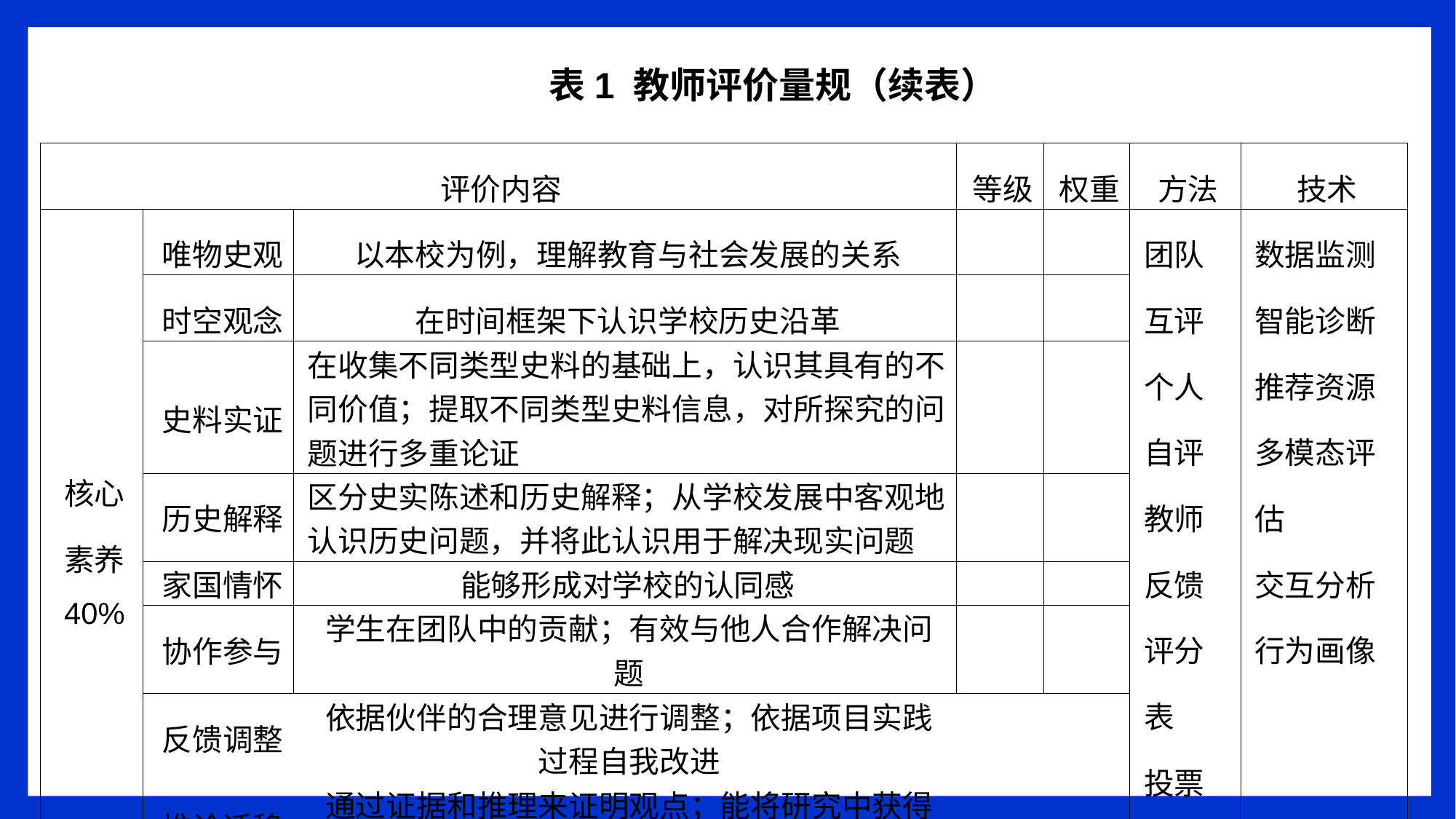

表1 教师评价量规（续表）
| 评价内容 |  |  | 等级 | 权重 | 方法 | 技术 |
| --- | --- | --- | --- | --- | --- | --- |
| 核心素养 40% | 唯物史观 | 以本校为例，理解教育与社会发展的关系 |  |  | 团队互评 个人自评 教师反馈 评分表 投票评选 | 数据监测 智能诊断 推荐资源 多模态评估 交互分析 行为画像 |
|  | 时空观念 | 在时间框架下认识学校历史沿革 |  |  |  |  |
|  | 史料实证 | 在收集不同类型史料的基础上，认识其具有的不同价值；提取不同类型史料信息，对所探究的问题进行多重论证 |  |  |  |  |
|  | 历史解释 | 区分史实陈述和历史解释；从学校发展中客观地认识历史问题，并将此认识用于解决现实问题 |  |  |  |  |
|  | 家国情怀 | 能够形成对学校的认同感 |  |  |  |  |
|  | 协作参与 | 学生在团队中的贡献；有效与他人合作解决问题 |  |  |  |  |
|  | 反馈调整 | 依据伙伴的合理意见进行调整；依据项目实践过程自我改进 |  |  |  |  |
|  | 推论迁移 | 通过证据和推理来证明观点；能将研究中获得的理解进行迁移 |  |  |  |  |